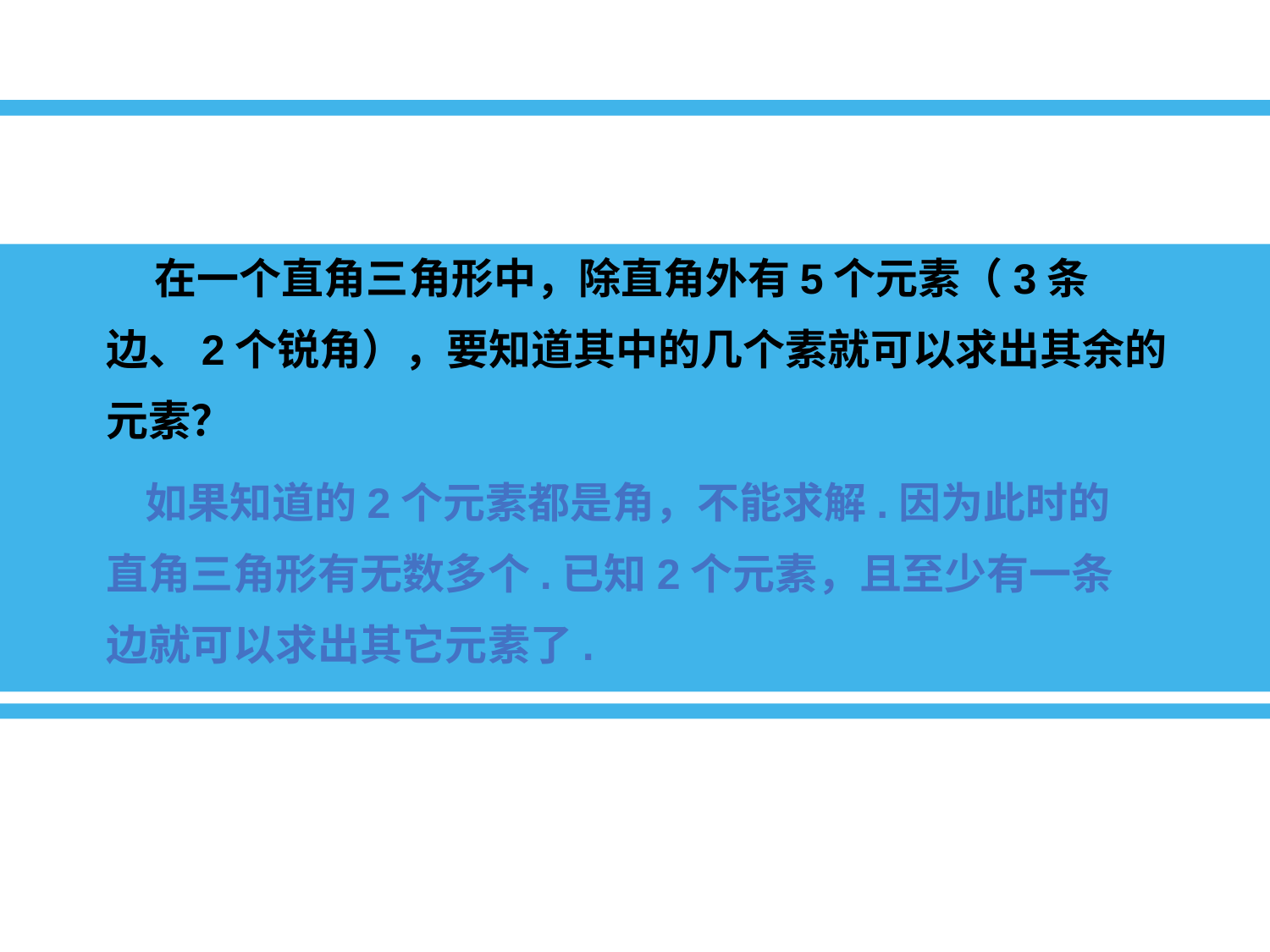

在一个直角三角形中，除直角外有5个元素（3条边、2个锐角），要知道其中的几个素就可以求出其余的元素？
   如果知道的2个元素都是角，不能求解.因为此时的直角三角形有无数多个.已知2个元素，且至少有一条边就可以求出其它元素了.